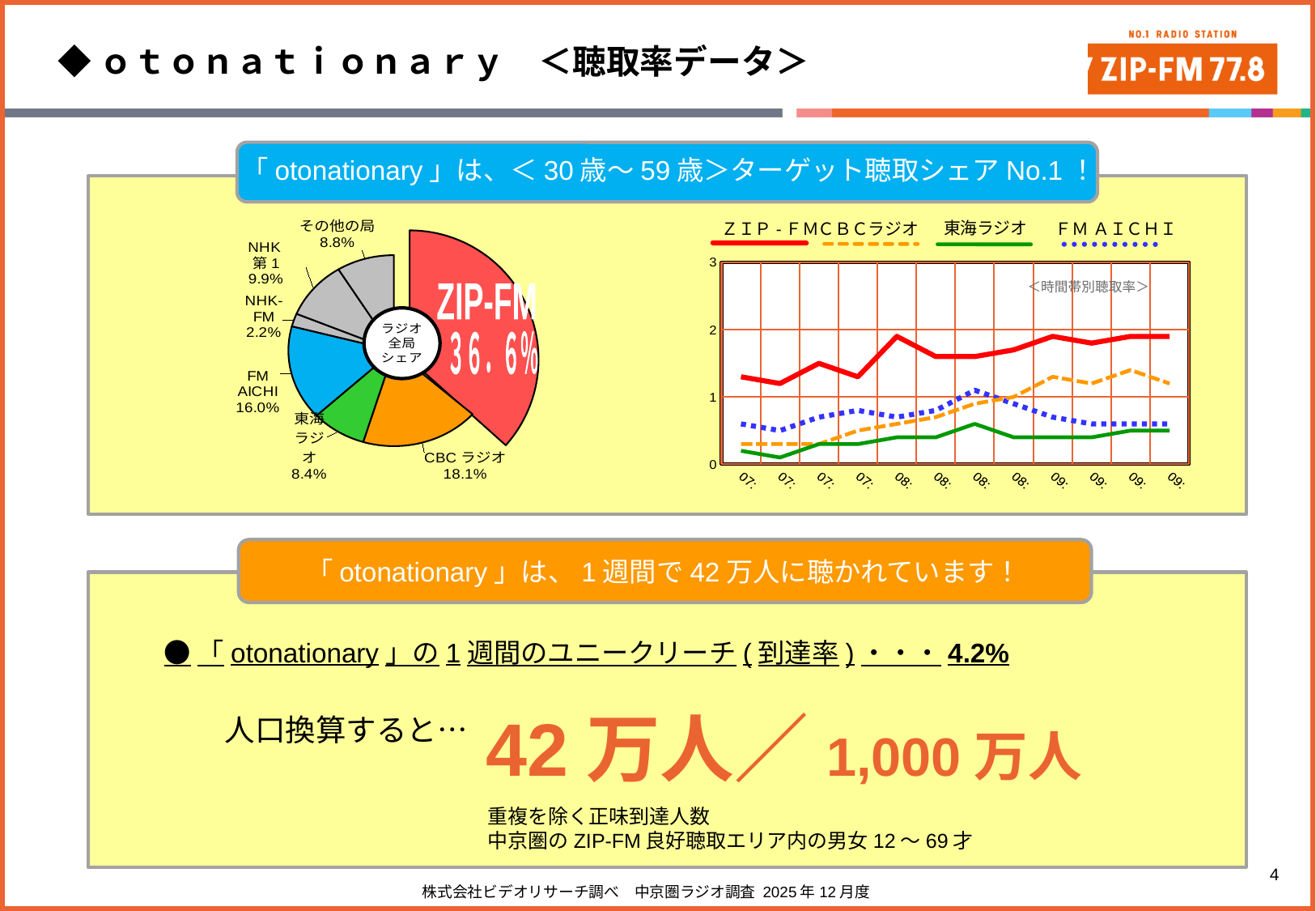

◆ｏｔｏｎａｔｉｏｎａｒｙ　＜聴取率データ＞

「otonationary」は、＜30歳～59歳＞ターゲット聴取シェアNo.1！

### Chart

| Category | 7:00-10:00 |
|---|---|
| ZIP-FM | 36.6 |
| CBCラジオ | 18.1 |
| 東海ラジオ | 8.4 |
| FM AICHI | 16.0 |
| NHK-FM | 2.2 |
| NHK第1 | 9.9 |
| その他の局 | 8.799999999999997 |

### Chart

| Category | 7:00-10:00 |
|---|---|
| ZIP-FM | 36.6 |
| CBCラジオ | 18.1 |
| 東海ラジオ | 8.4 |
| FM AICHI | 16.0 |
| NHK-FM | 2.2 |
| NHK第1 | 9.9 |
| その他の局 | 8.799999999999997 |
ZIP-FM
３６．６％
東海ラジオ
ＦＭ ＡＩＣＨＩ
ＺＩＰ-ＦＭ
ＣＢＣラジオ

### Chart

| Category |
|---|

[unsupported chart]

＜時間帯別聴取率＞

「otonationary」は、1週間で42万人に聴かれています！

●「otonationary」の1週間のユニークリーチ(到達率)・・・4.2%
42万人／1,000万人
人口換算すると…
重複を除く正味到達人数
中京圏のZIP-FM良好聴取エリア内の男女12～69才
株式会社ビデオリサーチ調べ　中京圏ラジオ調査 2025年12月度